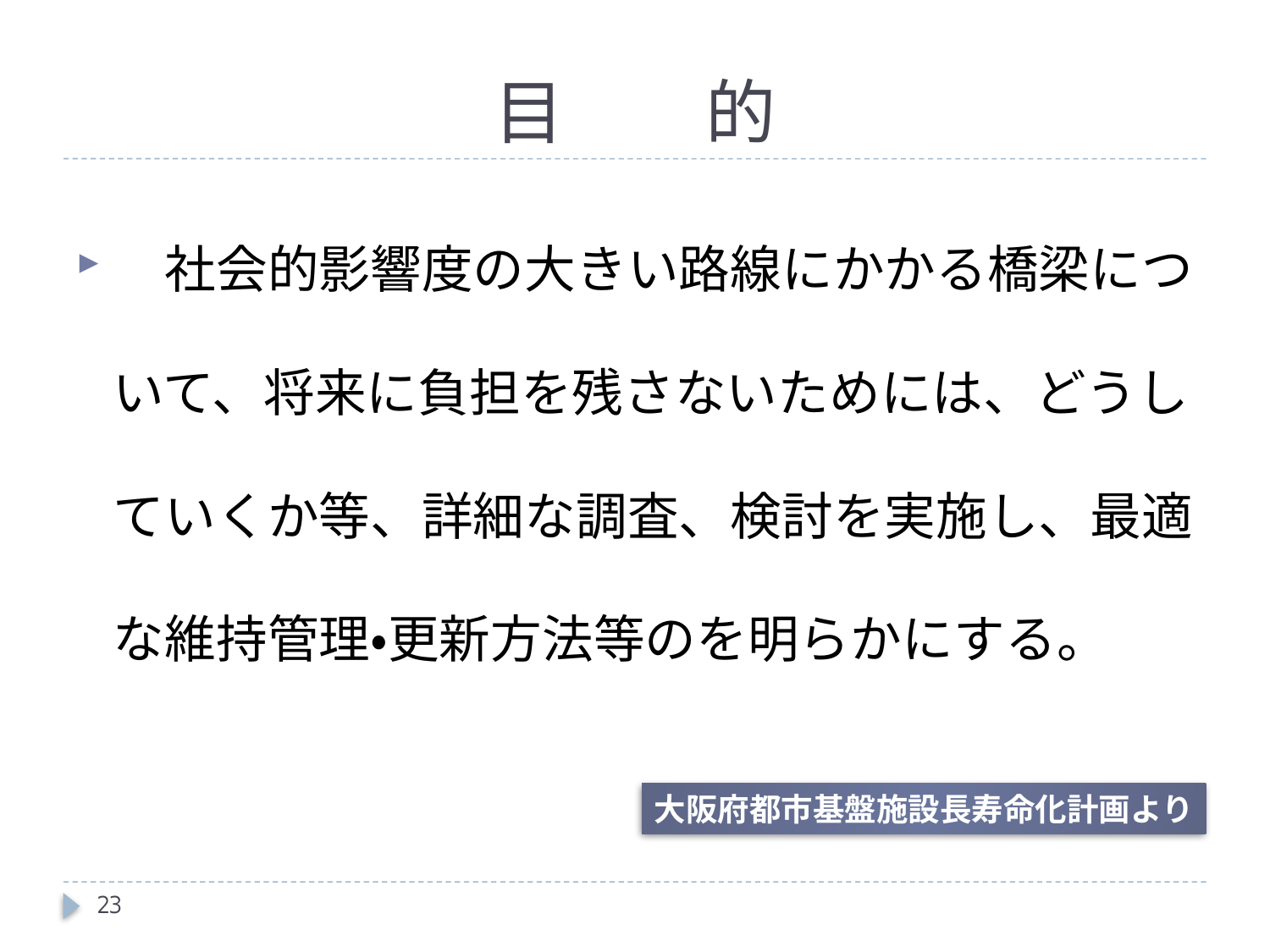

# 目　　的
　社会的影響度の大きい路線にかかる橋梁について、将来に負担を残さないためには、どうしていくか等、詳細な調査、検討を実施し、最適な維持管理・更新方法等のを明らかにする。
大阪府都市基盤施設長寿命化計画より
23